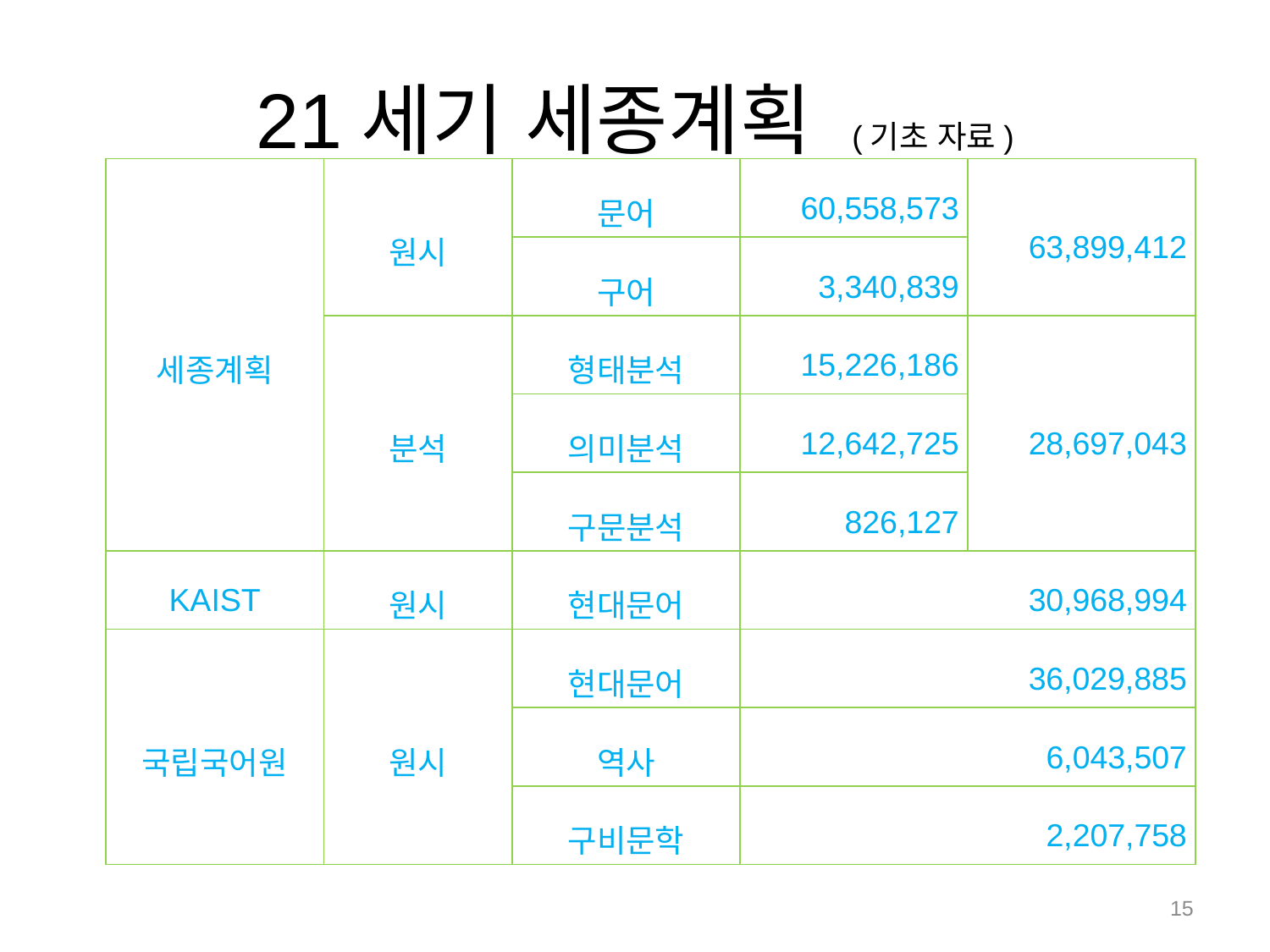

# 21세기 세종계획 (기초 자료)
| 세종계획 | 원시 | 문어 | 60,558,573 | 63,899,412 |
| --- | --- | --- | --- | --- |
|  |  | 구어 | 3,340,839 |  |
|  | 분석 | 형태분석 | 15,226,186 | 28,697,043 |
|  |  | 의미분석 | 12,642,725 |  |
|  |  | 구문분석 | 826,127 |  |
| KAIST | 원시 | 현대문어 | 30,968,994 |  |
| 국립국어원 | 원시 | 현대문어 | 36,029,885 |  |
|  |  | 역사 | 6,043,507 |  |
|  |  | 구비문학 | 2,207,758 |  |
15